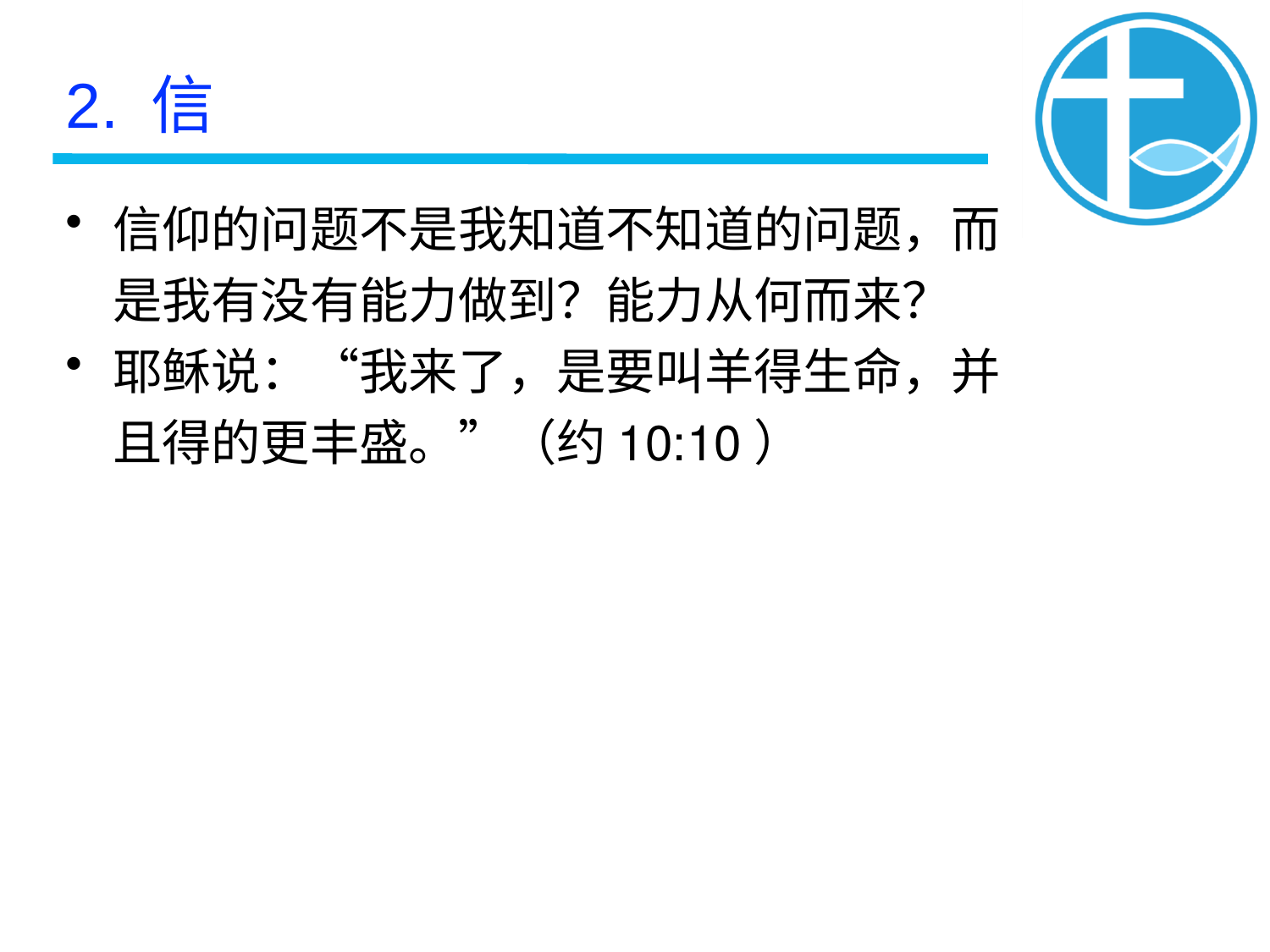

2. 信
信仰的问题不是我知道不知道的问题，而是我有没有能力做到？能力从何而来？
耶稣说：“我来了，是要叫羊得生命，并且得的更丰盛。”（约10:10）